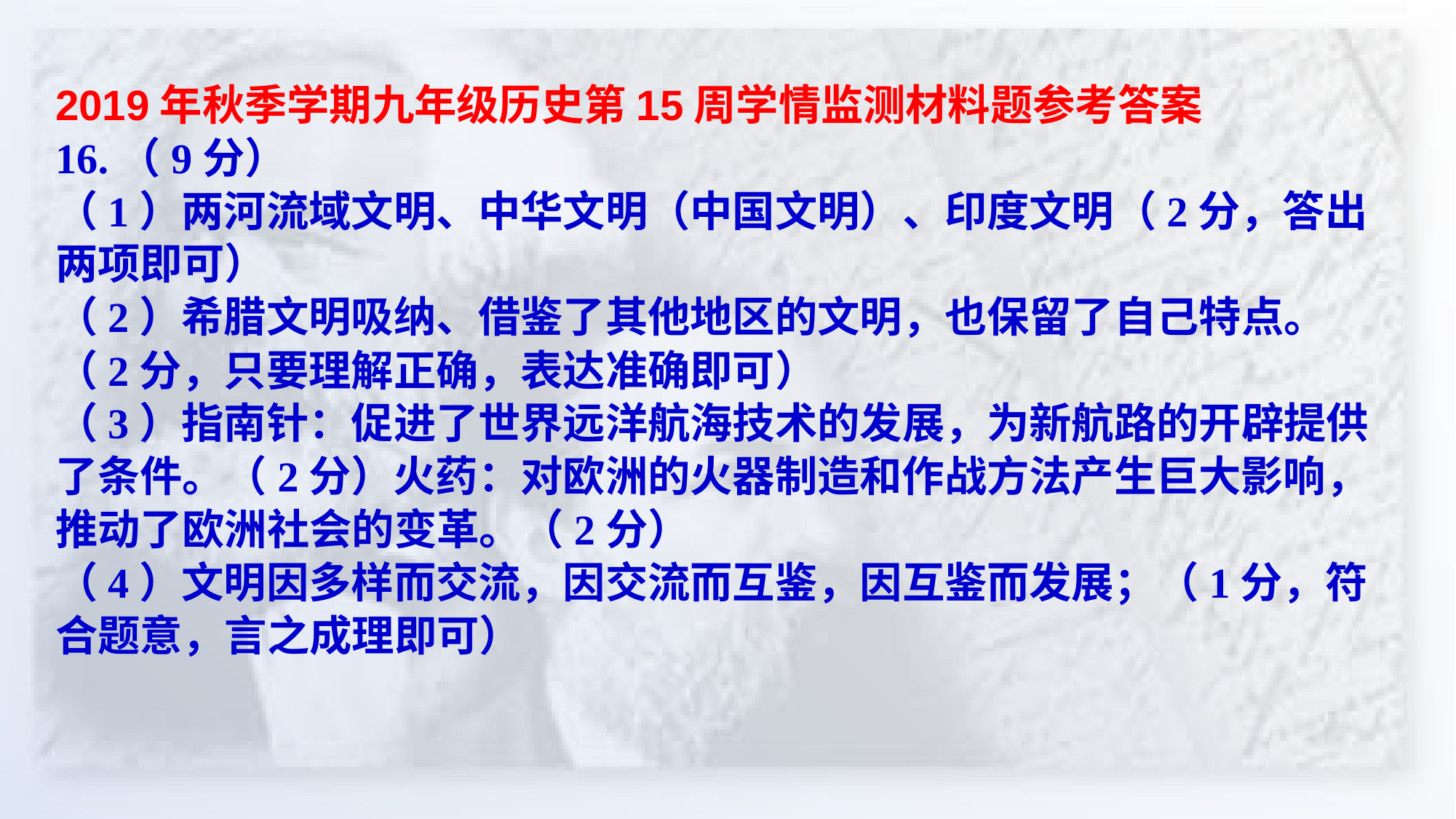

# 2019年秋季学期九年级历史第15周学情监测材料题参考答案 16.（9分） （1）两河流域文明、中华文明（中国文明）、印度文明（2分，答出两项即可） （2）希腊文明吸纳、借鉴了其他地区的文明，也保留了自己特点。（2分，只要理解正确，表达准确即可） （3）指南针：促进了世界远洋航海技术的发展，为新航路的开辟提供了条件。（2分）火药：对欧洲的火器制造和作战方法产生巨大影响，推动了欧洲社会的变革。（2分） （4）文明因多样而交流，因交流而互鉴，因互鉴而发展；（1分，符合题意，言之成理即可）